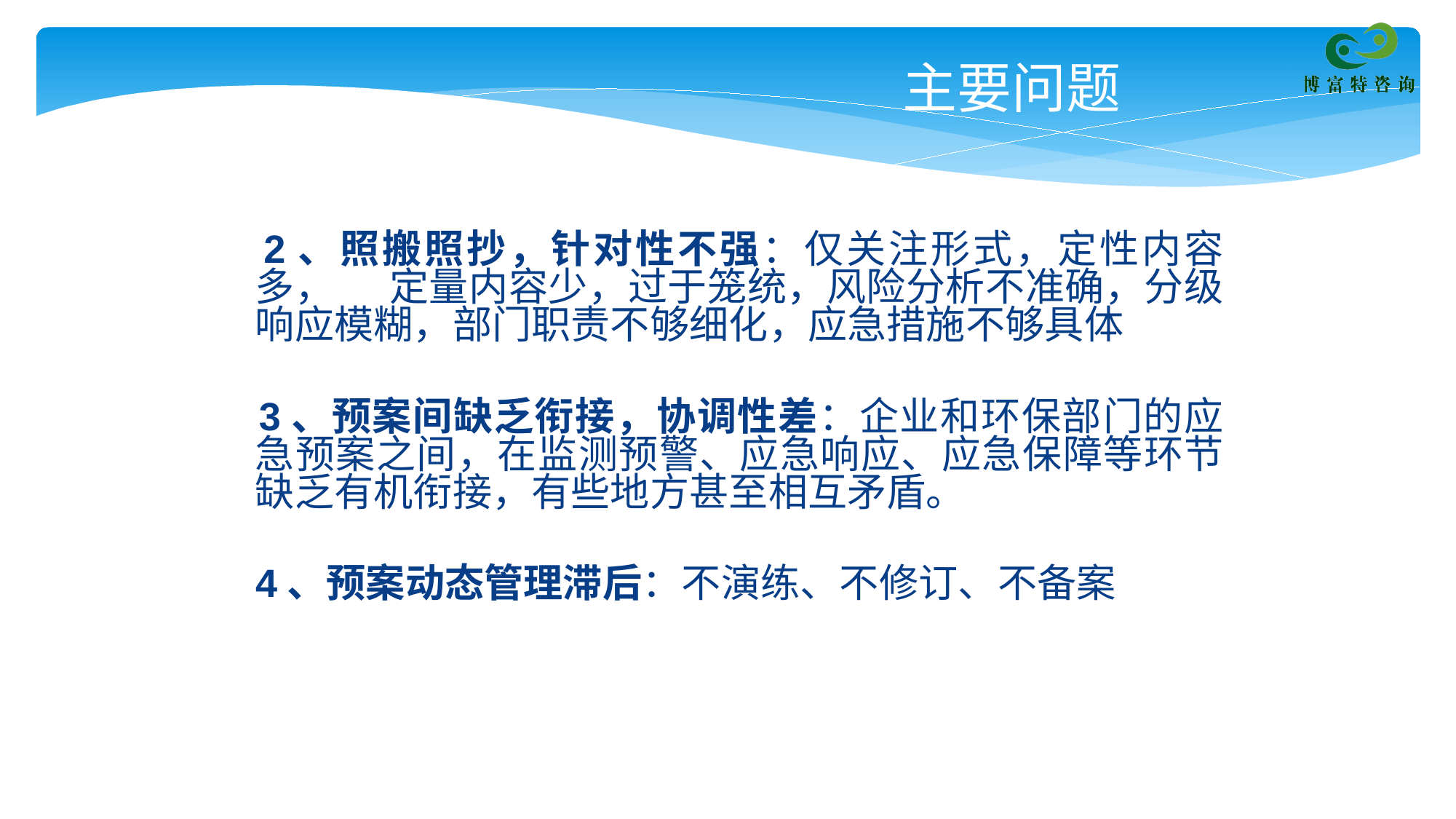

主要问题

   2、照搬照抄，针对性不强：仅关注形式，定性内容多，      定量内容少，过于笼统，风险分析不准确，分级响应模糊，部门职责不够细化，应急措施不够具体

   3、预案间缺乏衔接，协调性差：企业和环保部门的应急预案之间，在监测预警、应急响应、应急保障等环节缺乏有机衔接，有些地方甚至相互矛盾。

   4、预案动态管理滞后：不演练、不修订、不备案